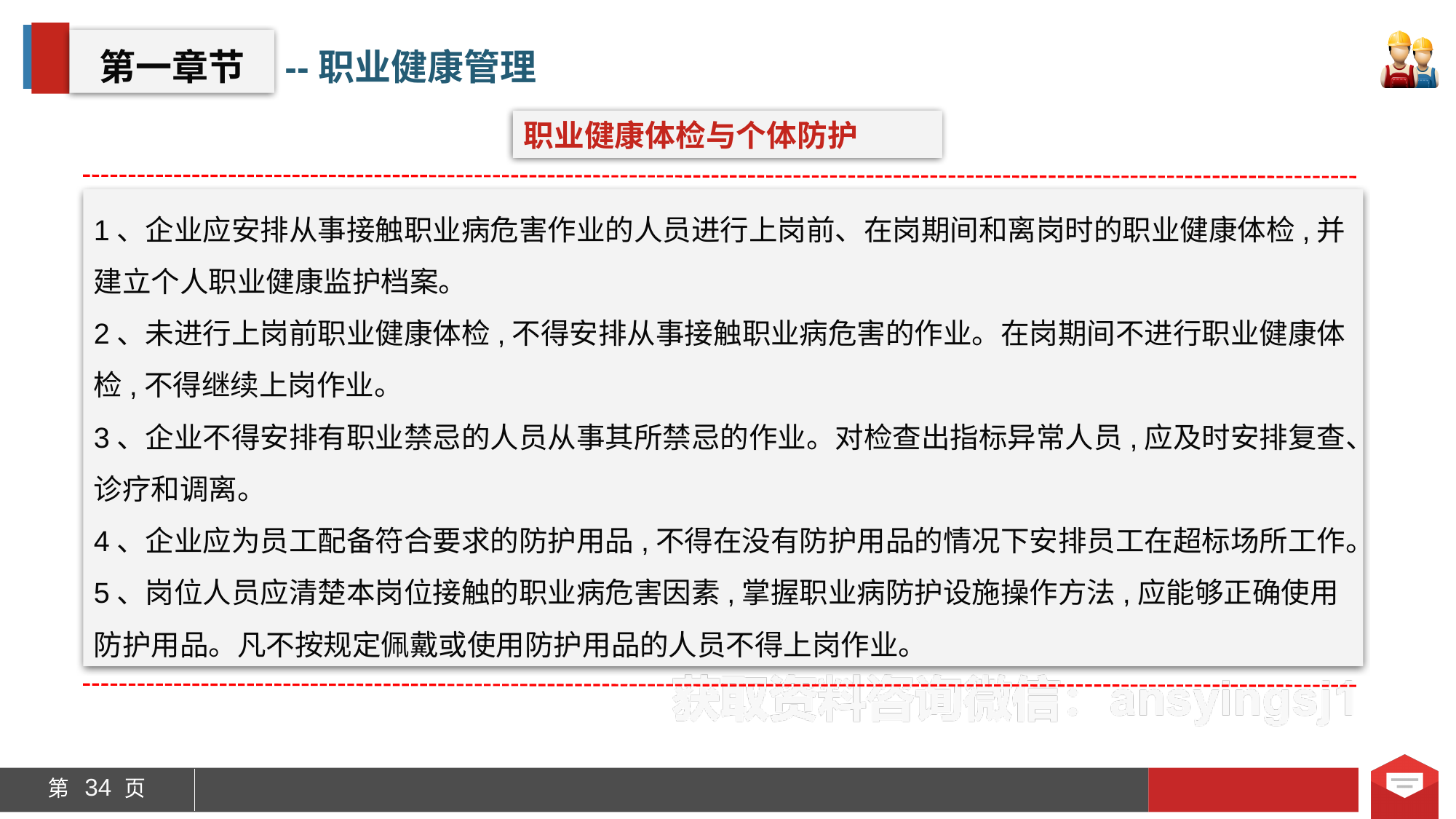

第一章节
--职业健康管理
职业健康体检与个体防护
1、企业应安排从事接触职业病危害作业的人员进行上岗前、在岗期间和离岗时的职业健康体检,并建立个人职业健康监护档案。
2、未进行上岗前职业健康体检,不得安排从事接触职业病危害的作业。在岗期间不进行职业健康体检,不得继续上岗作业。
3、企业不得安排有职业禁忌的人员从事其所禁忌的作业。对检查出指标异常人员,应及时安排复查、诊疗和调离。
4、企业应为员工配备符合要求的防护用品,不得在没有防护用品的情况下安排员工在超标场所工作。5、岗位人员应清楚本岗位接触的职业病危害因素,掌握职业病防护设施操作方法,应能够正确使用防护用品。凡不按规定佩戴或使用防护用品的人员不得上岗作业。